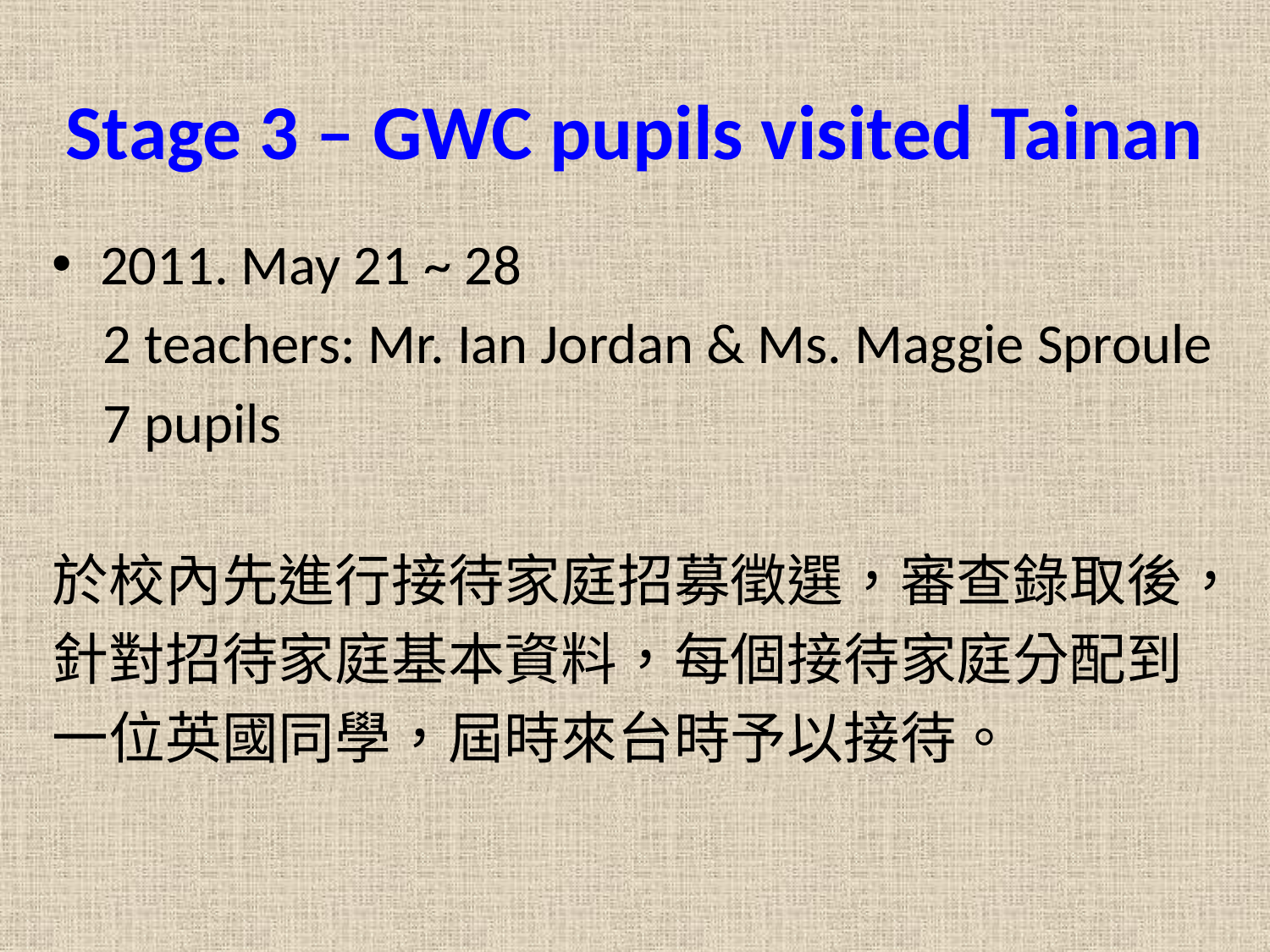

# Stage 3 – GWC pupils visited Tainan
2011. May 21 ~ 28
    2 teachers: Mr. Ian Jordan & Ms. Maggie Sproule
    7 pupils

於校內先進行接待家庭招募徵選，審查錄取後，
針對招待家庭基本資料，每個接待家庭分配到
一位英國同學，屆時來台時予以接待。